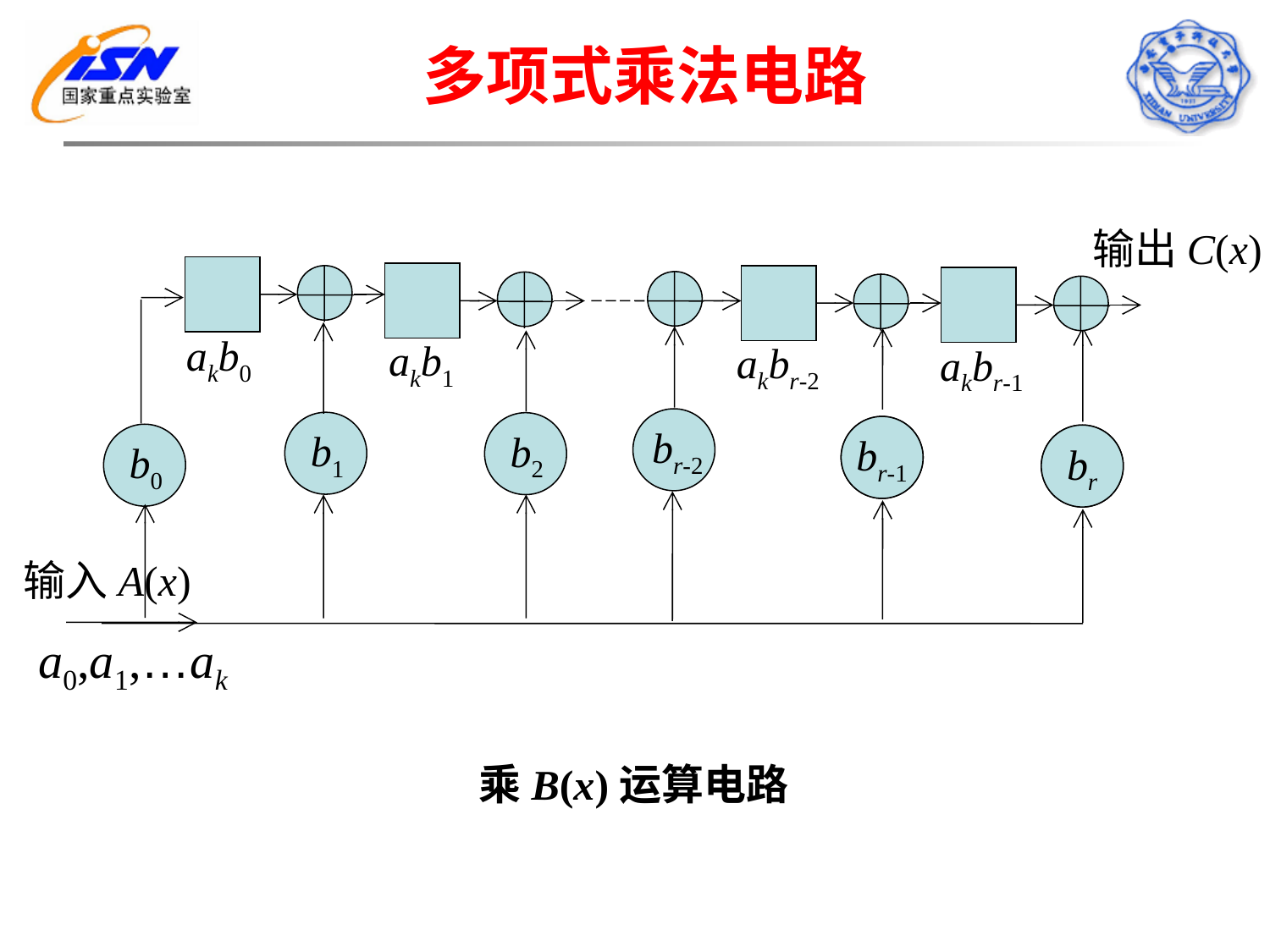

多项式乘法电路
输出C(x)

akb0

akb1
akbr-2
akbr-1

b1

b2
br-2

b1

br-1

b0

b1

br

输入A(x)

a0,a1,…ak
乘B(x)运算电路